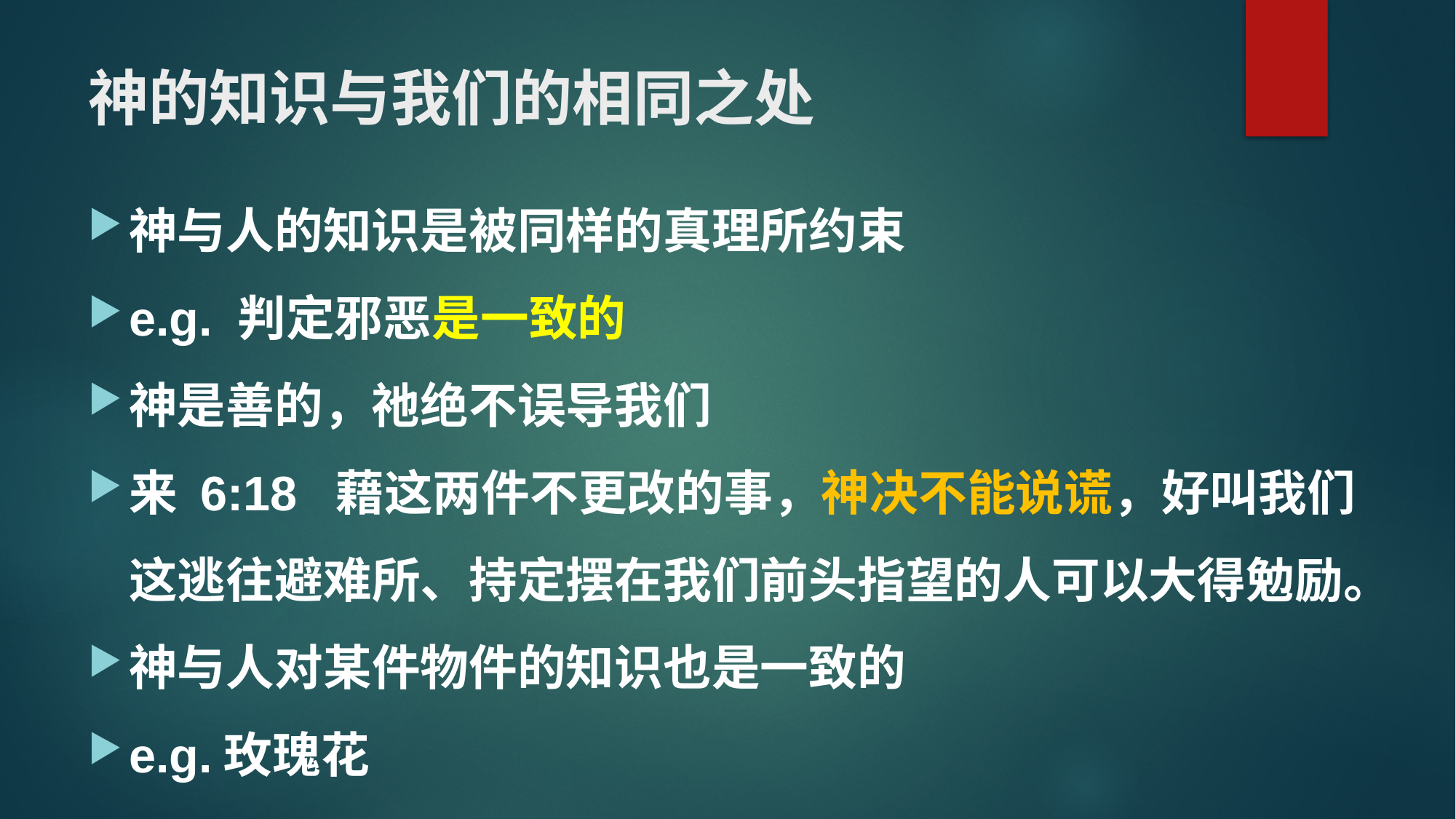

# 神的知识与我们的相同之处
神与人的知识是被同样的真理所约束
e.g. 判定邪恶是一致的
神是善的，祂绝不误导我们
来 6:18  藉这两件不更改的事，神决不能说谎，好叫我们这逃往避难所、持定摆在我们前头指望的人可以大得勉励。
神与人对某件物件的知识也是一致的
e.g.玫瑰花